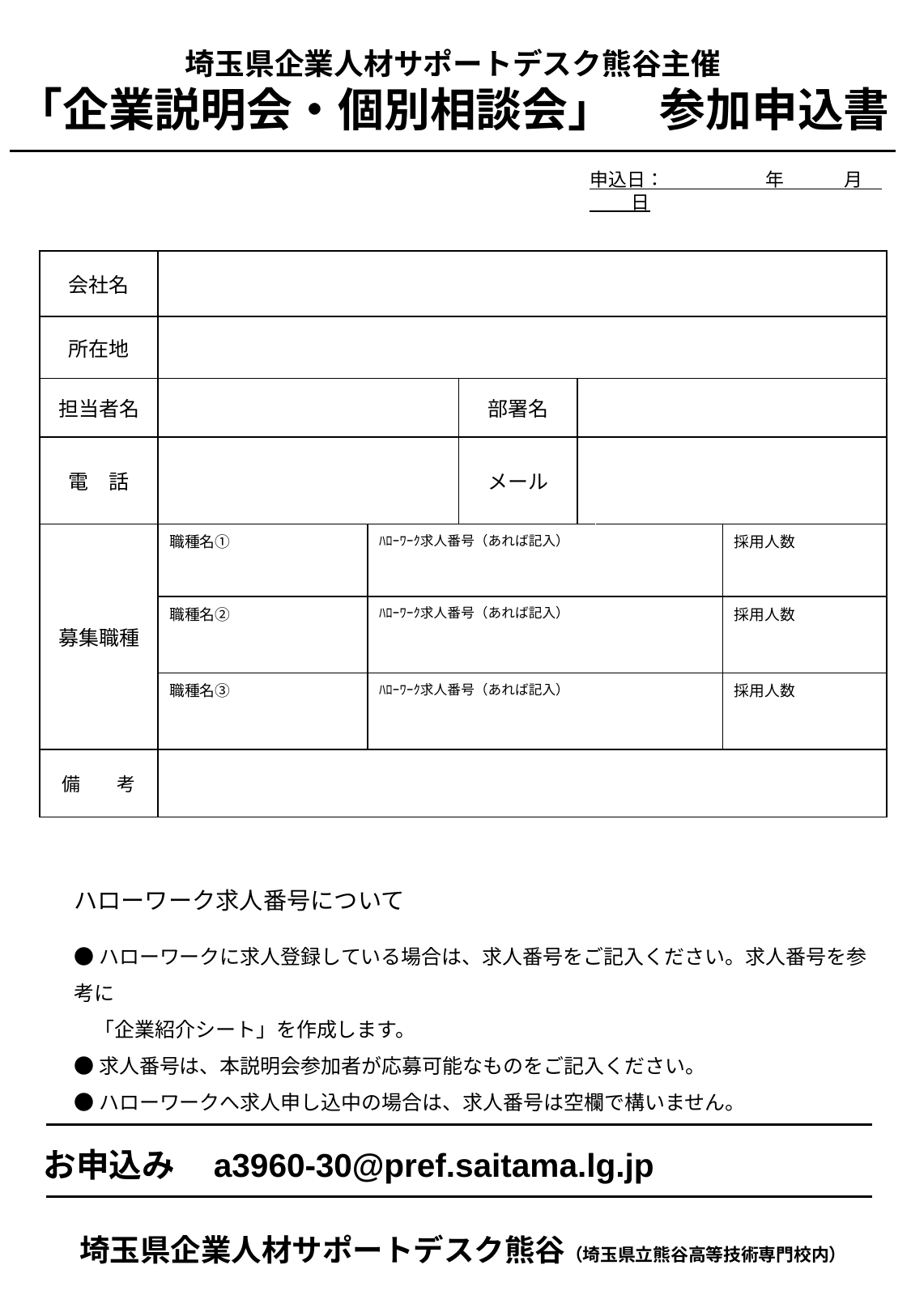

# 埼玉県企業人材サポートデスク熊谷主催 「企業説明会・個別相談会」　参加申込書
申込日：　　  　　　年　　 　月　　 　日
| 会社名 |  |  |  |  |  |  |
| --- | --- | --- | --- | --- | --- | --- |
| 所在地 |  |  |  |  |  |  |
| 担当者名 |  |  | 部署名 |  |  |  |
| 電　話 |  |  | メール |  |  |  |
| 募集職種 | 職種名① | ﾊﾛｰﾜｰｸ求人番号（あれば記入） |  |  |  | 採用人数 |
|  | 職種名② | ﾊﾛｰﾜｰｸ求人番号（あれば記入） |  |  |  | 採用人数 |
|  | 職種名③ | ﾊﾛｰﾜｰｸ求人番号（あれば記入） |  |  |  | 採用人数 |
| 備　　考 |  |  |  |  |  |  |

ハローワーク求人番号について

●ハローワークに求人登録している場合は、求人番号をご記入ください。求人番号を参考に
　「企業紹介シート」を作成します。
●求人番号は、本説明会参加者が応募可能なものをご記入ください。
●ハローワークへ求人申し込中の場合は、求人番号は空欄で構いません。
お申込み　a3960-30@pref.saitama.lg.jp
埼玉県企業人材サポートデスク熊谷（埼玉県立熊谷高等技術専門校内）